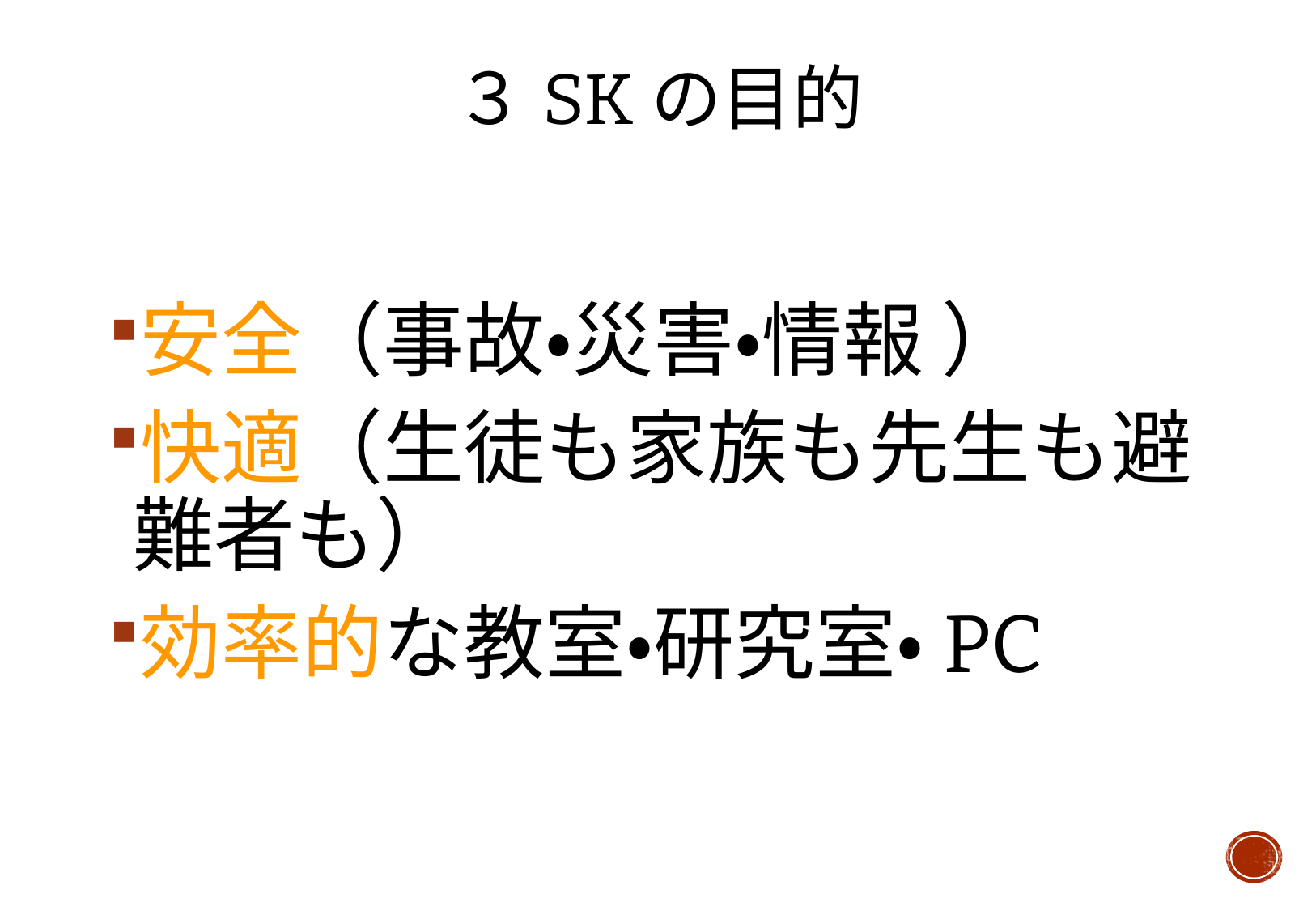

# ３SKの目的
安全（事故・災害・情報 ）
快適（生徒も家族も先生も避難者も）
効率的な教室・研究室・PC